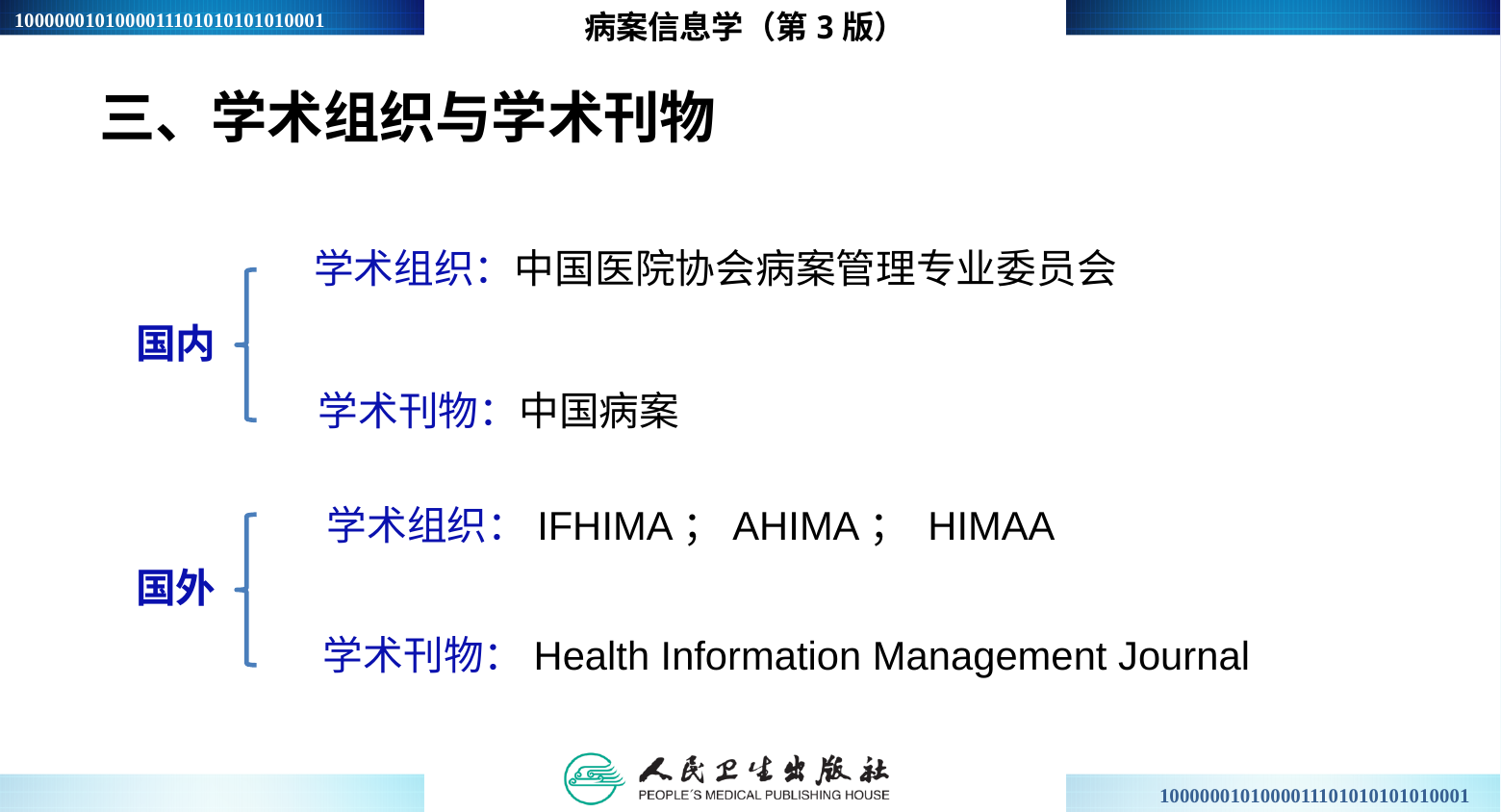

病案信息学（第3版）
三、学术组织与学术刊物
学术组织：中国医院协会病案管理专业委员会

国内
学术刊物：中国病案
 学术组织：IFHIMA；AHIMA； HIMAA

国外
学术刊物：Health Information Management Journal